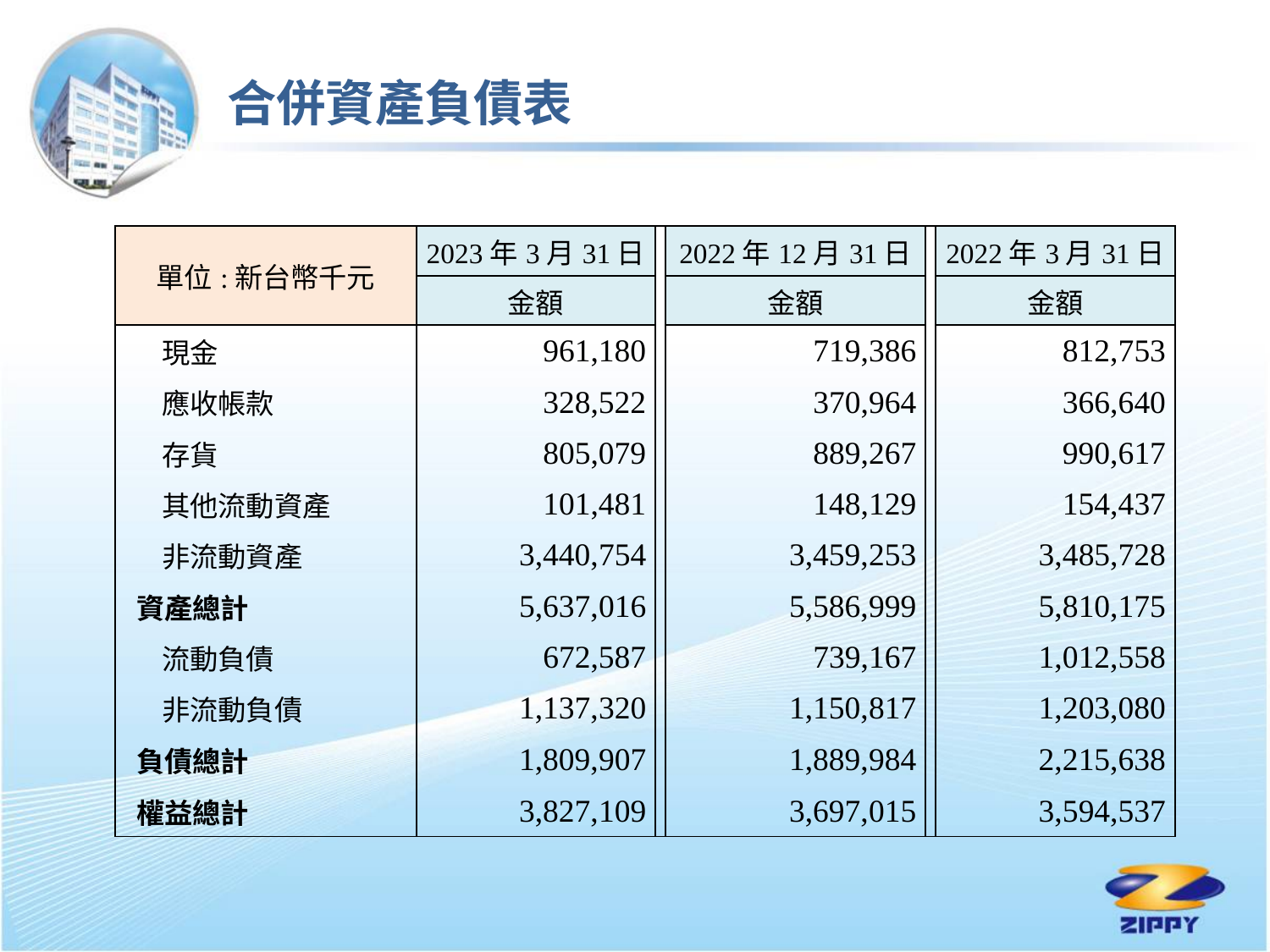

合併資產負債表

| 單位:新台幣千元 | 2023年3月31日 |  | 2022年12月31日 |  | 2022年3月31日 |
| --- | --- | --- | --- | --- | --- |
|  | 金額 |  | 金額 |  | 金額 |
| 現金 | 961,180 |  | 719,386 |  | 812,753 |
| 應收帳款 | 328,522 |  | 370,964 |  | 366,640 |
| 存貨 | 805,079 |  | 889,267 |  | 990,617 |
| 其他流動資產 | 101,481 |  | 148,129 |  | 154,437 |
| 非流動資產 | 3,440,754 |  | 3,459,253 |  | 3,485,728 |
| 資產總計 | 5,637,016 |  | 5,586,999 |  | 5,810,175 |
| 流動負債 | 672,587 |  | 739,167 |  | 1,012,558 |
| 非流動負債 | 1,137,320 |  | 1,150,817 |  | 1,203,080 |
| 負債總計 | 1,809,907 |  | 1,889,984 |  | 2,215,638 |
| 權益總計 | 3,827,109 |  | 3,697,015 |  | 3,594,537 |